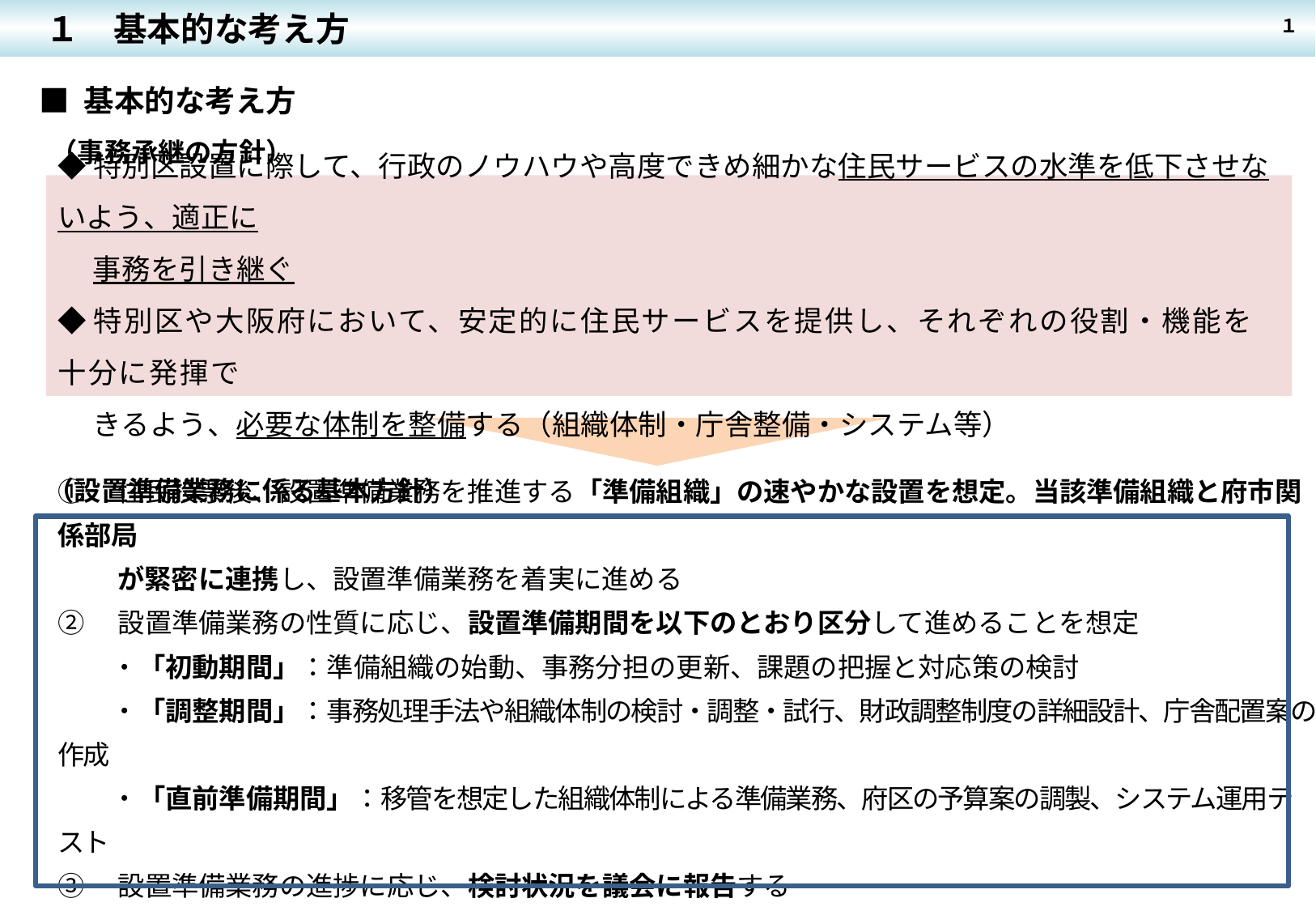

１　基本的な考え方
１
■ 基本的な考え方
（事務承継の方針）
◆特別区設置に際して、行政のノウハウや高度できめ細かな住民サービスの水準を低下させないよう、適正に
　 事務を引き継ぐ
◆特別区や大阪府において、安定的に住民サービスを提供し、それぞれの役割・機能を十分に発揮で
　 きるよう、必要な体制を整備する（組織体制・庁舎整備・システム等）

（設置準備業務に係る基本方針）
①　住民投票後、設置準備業務を推進する「準備組織」の速やかな設置を想定。当該準備組織と府市関係部局
　　 が緊密に連携し、設置準備業務を着実に進める
②　設置準備業務の性質に応じ、設置準備期間を以下のとおり区分して進めることを想定
　　・「初動期間」：準備組織の始動、事務分担の更新、課題の把握と対応策の検討
　　・「調整期間」：事務処理手法や組織体制の検討・調整・試行、財政調整制度の詳細設計、庁舎配置案の作成
　　・「直前準備期間」：移管を想定した組織体制による準備業務、府区の予算案の調製、システム運用テスト
③　設置準備業務の進捗に応じ、検討状況を議会に報告する
④　住民への周知を的確に行う